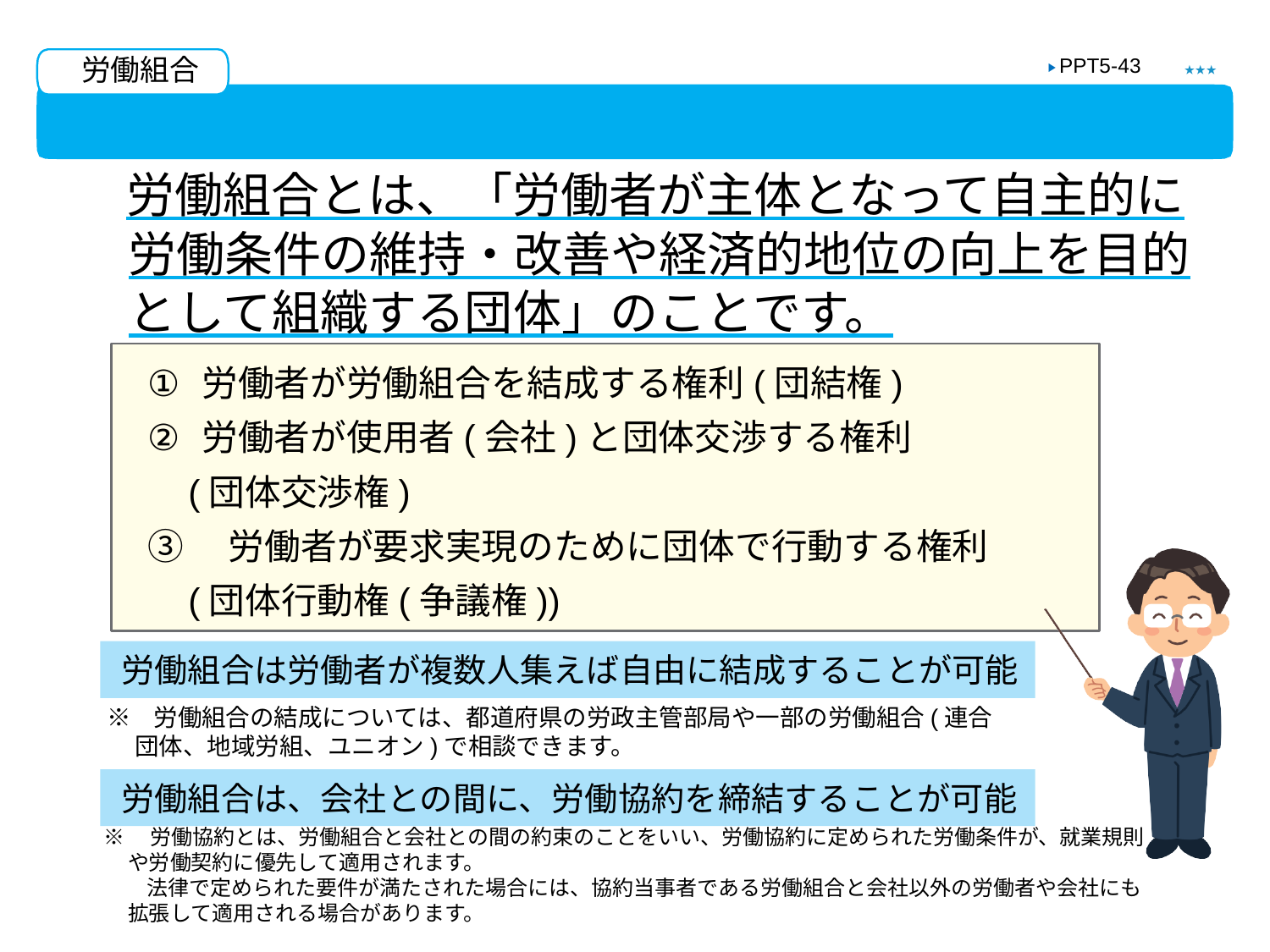

労働組合

★★★
▶ PPT5-43
労働組合とは？
　労働組合とは、「労働者が主体となって自主的に労働条件の維持・改善や経済的地位の向上を目的として組織する団体」のことです。

労働者が労働組合を結成する権利(団結権)
労働者が使用者(会社)と団体交渉する権利
    (団体交渉権)
③　労働者が要求実現のために団体で行動する権利
    (団体行動権(争議権))

労働組合は労働者が複数人集えば自由に結成することが可能
※   労働組合の結成については、都道府県の労政主管部局や一部の労働組合(連合
    団体、地域労組、ユニオン)で相談できます。
労働組合は、会社との間に、労働協約を締結することが可能
※　労働協約とは、労働組合と会社との間の約束のことをいい、労働協約に定められた労働条件が、就業規則や労働契約に優先して適用されます。
法律で定められた要件が満たされた場合には、協約当事者である労働組合と会社以外の労働者や会社にも拡張して適用される場合があります。